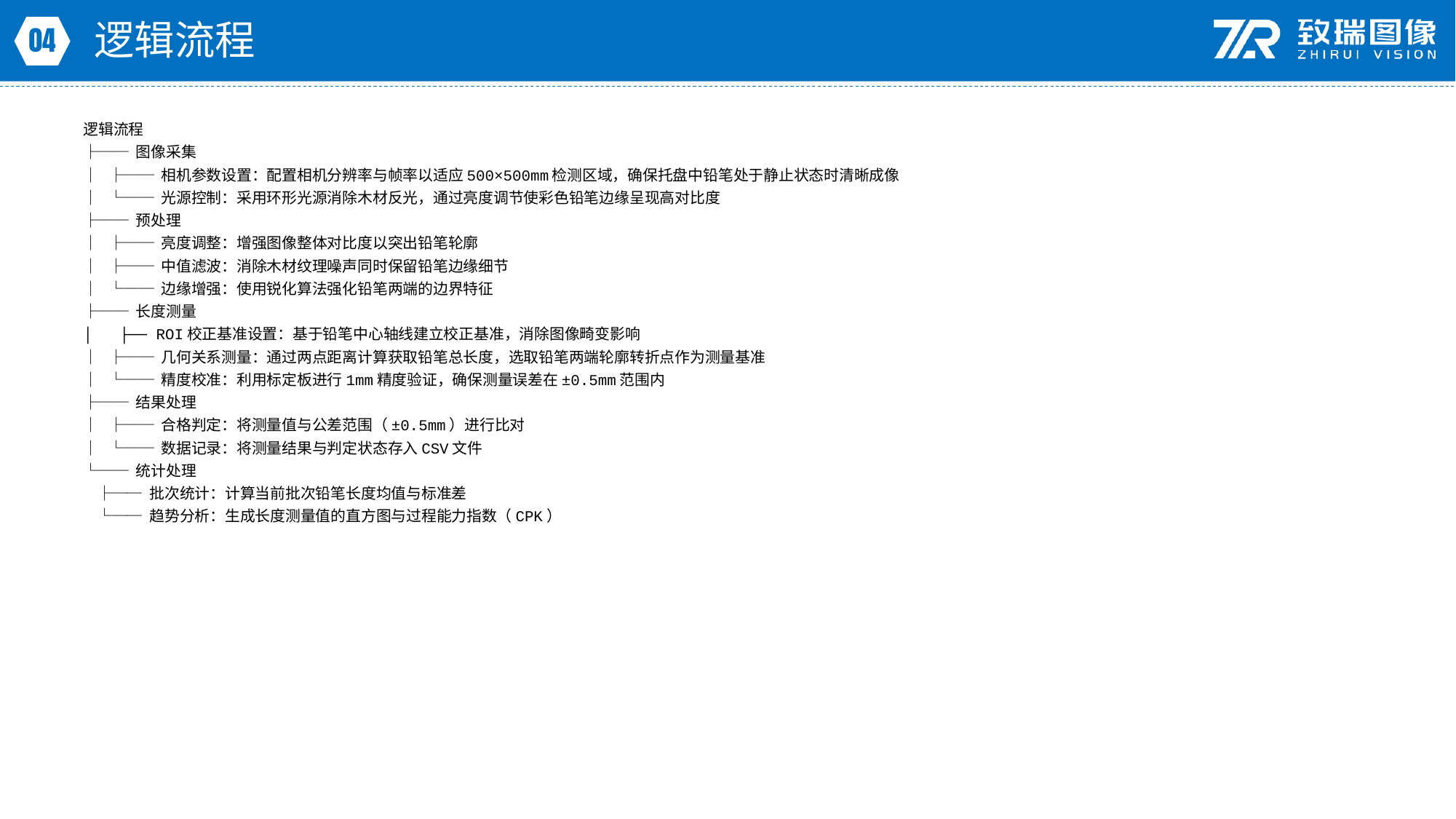

逻辑流程
04

逻辑流程
├── 图像采集
│   ├── 相机参数设置：配置相机分辨率与帧率以适应500×500mm检测区域，确保托盘中铅笔处于静止状态时清晰成像
│   └── 光源控制：采用环形光源消除木材反光，通过亮度调节使彩色铅笔边缘呈现高对比度
├── 预处理
│   ├── 亮度调整：增强图像整体对比度以突出铅笔轮廓
│   ├── 中值滤波：消除木材纹理噪声同时保留铅笔边缘细节
│   └── 边缘增强：使用锐化算法强化铅笔两端的边界特征
├── 长度测量
│   ├── ROI校正基准设置：基于铅笔中心轴线建立校正基准，消除图像畸变影响
│   ├── 几何关系测量：通过两点距离计算获取铅笔总长度，选取铅笔两端轮廓转折点作为测量基准
│   └── 精度校准：利用标定板进行1mm精度验证，确保测量误差在±0.5mm范围内
├── 结果处理
│   ├── 合格判定：将测量值与公差范围（±0.5mm）进行比对
│   └── 数据记录：将测量结果与判定状态存入CSV文件
└── 统计处理
    ├── 批次统计：计算当前批次铅笔长度均值与标准差
    └── 趋势分析：生成长度测量值的直方图与过程能力指数（CPK）